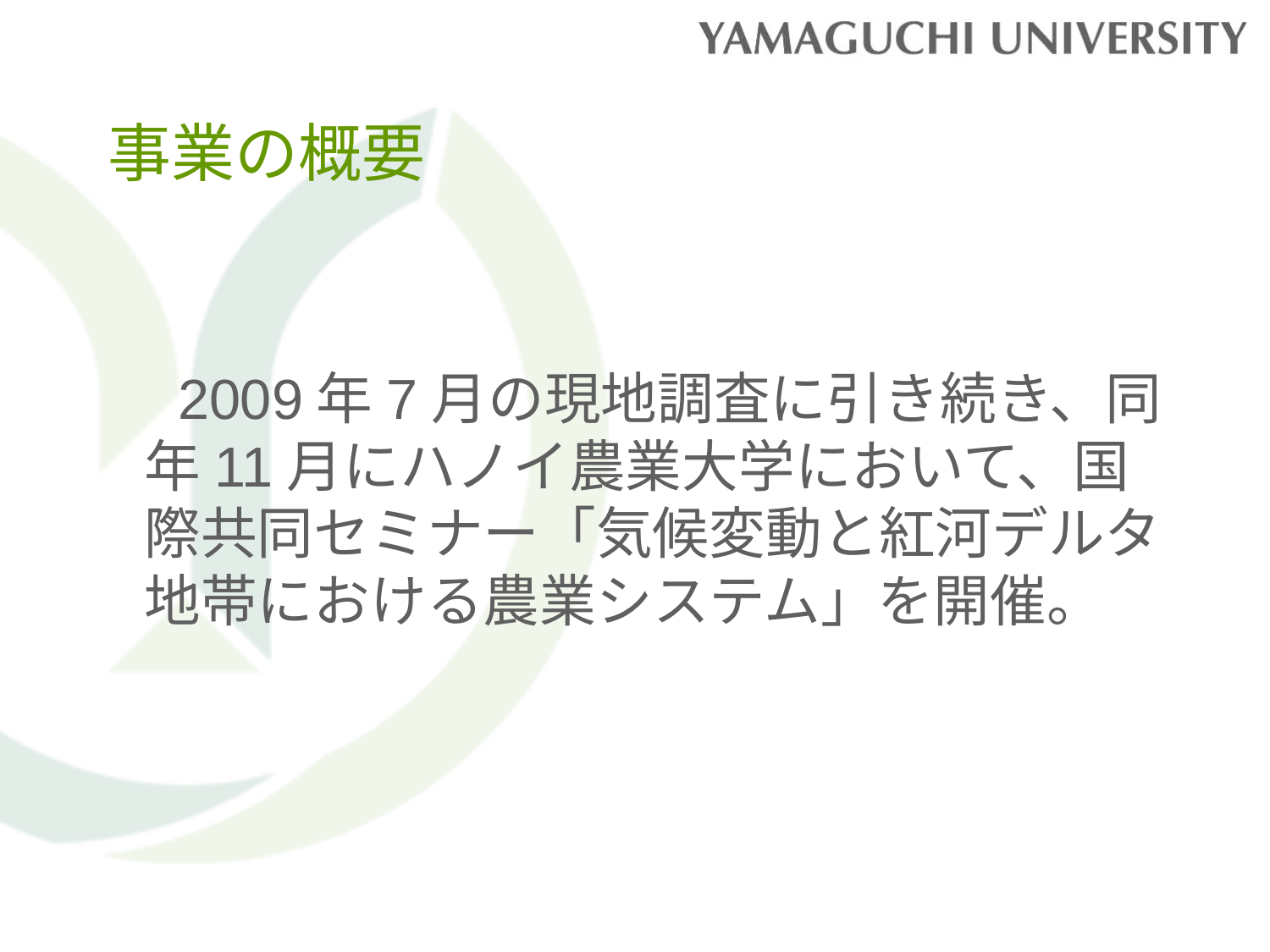

# 事業の概要
　2009年7月の現地調査に引き続き、同年11月にハノイ農業大学において、国際共同セミナー「気候変動と紅河デルタ地帯における農業システム」を開催。